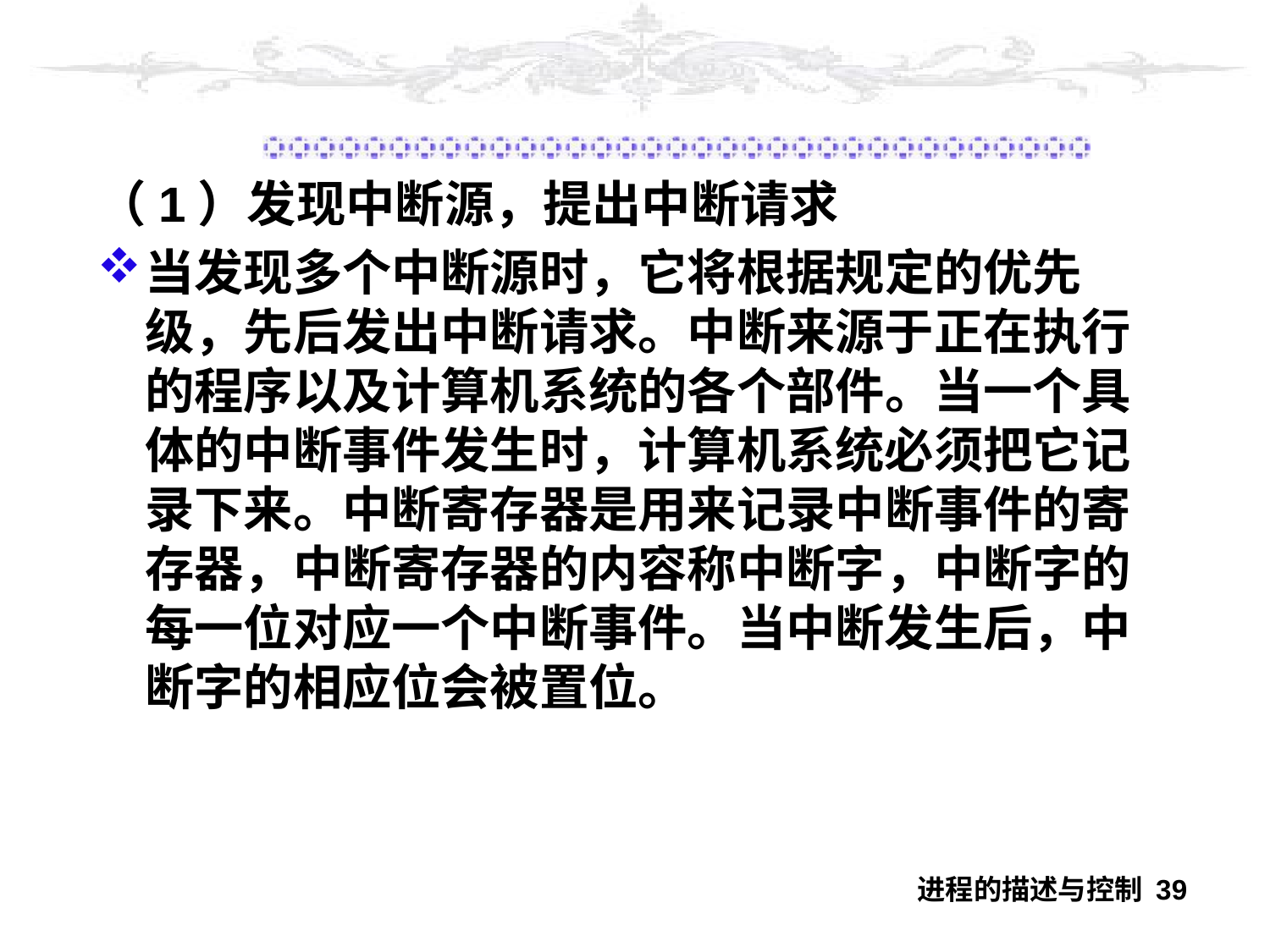

#
（1）发现中断源，提出中断请求
当发现多个中断源时，它将根据规定的优先级，先后发出中断请求。中断来源于正在执行的程序以及计算机系统的各个部件。当一个具体的中断事件发生时，计算机系统必须把它记录下来。中断寄存器是用来记录中断事件的寄存器，中断寄存器的内容称中断字，中断字的每一位对应一个中断事件。当中断发生后，中断字的相应位会被置位。